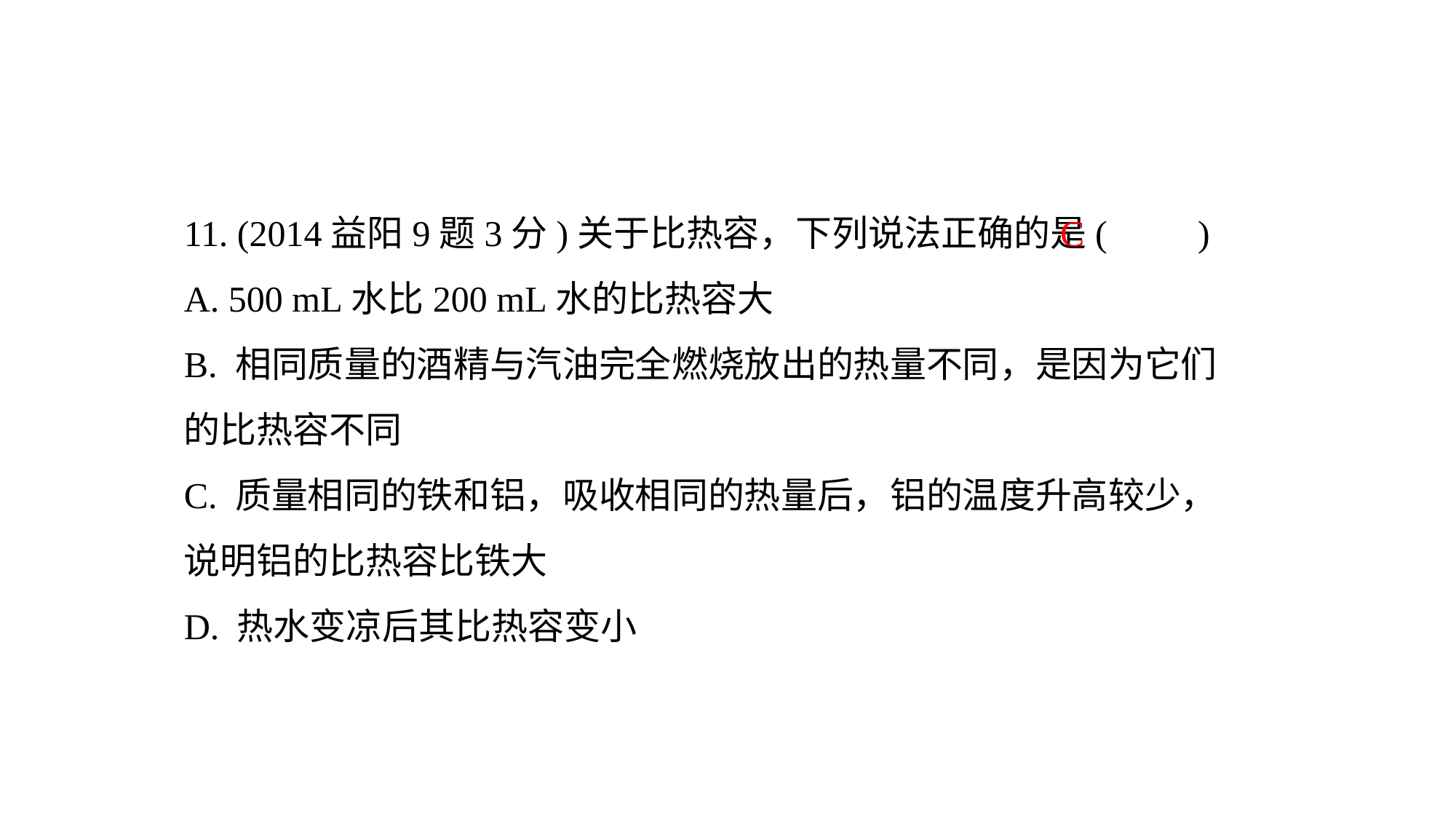

11. (2014益阳9题3分)关于比热容，下列说法正确的是(　　)
A. 500 mL水比200 mL水的比热容大
B. 相同质量的酒精与汽油完全燃烧放出的热量不同，是因为它们的比热容不同
C. 质量相同的铁和铝，吸收相同的热量后，铝的温度升高较少，说明铝的比热容比铁大
D. 热水变凉后其比热容变小
C